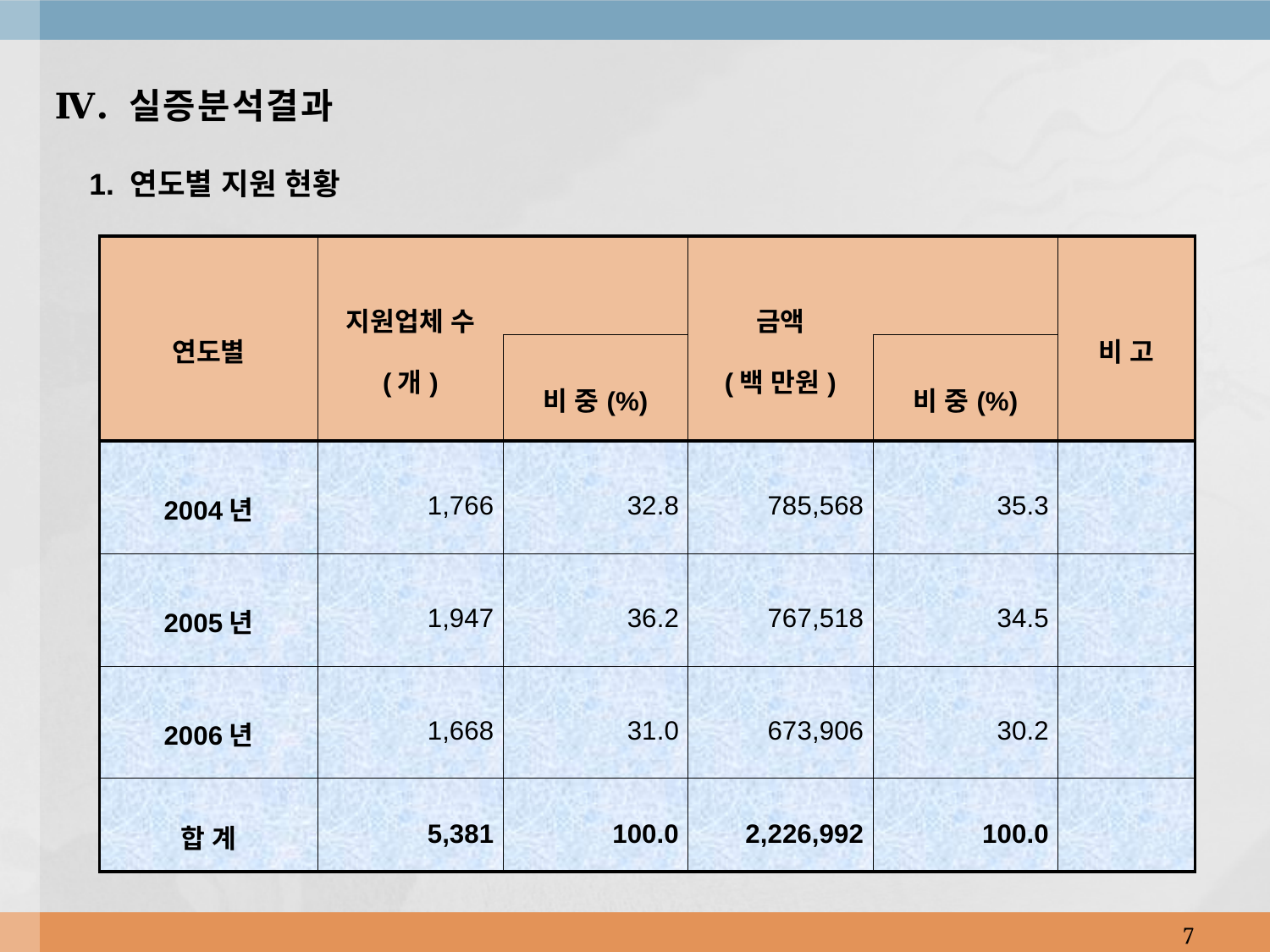

# Ⅳ. 실증분석결과
1. 연도별 지원 현황

| 연도별 | 지원업체 수 (개) |  | 금액 (백 만원) |  | 비 고 |
| --- | --- | --- | --- | --- | --- |
|  |  | 비 중(%) |  | 비 중(%) |  |
| 2004년 | 1,766 | 32.8 | 785,568 | 35.3 |  |
| 2005년 | 1,947 | 36.2 | 767,518 | 34.5 |  |
| 2006년 | 1,668 | 31.0 | 673,906 | 30.2 |  |
| 합 계 | 5,381 | 100.0 | 2,226,992 | 100.0 |  |
7